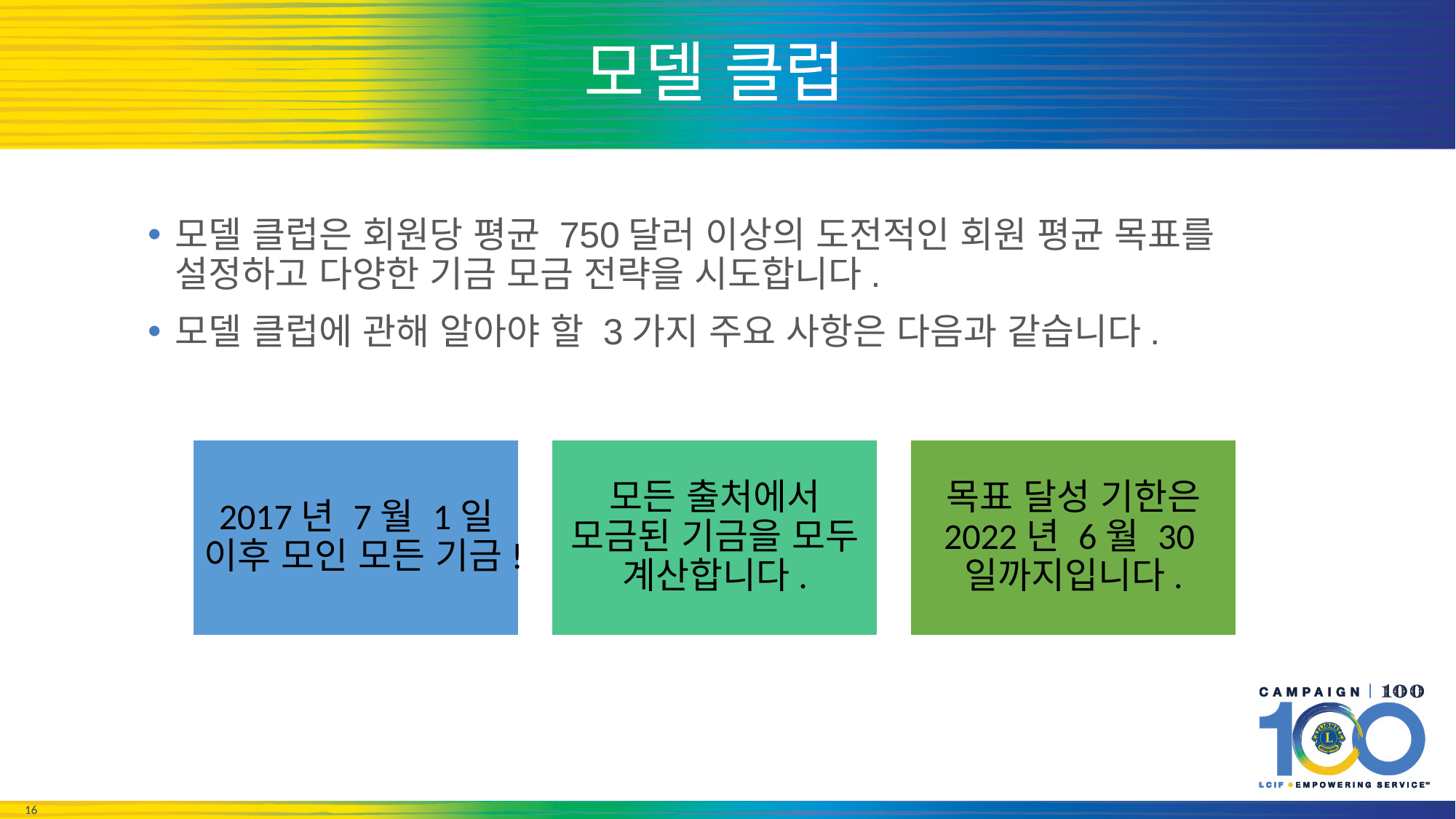

# 모델 클럽
모델 클럽은 회원당 평균 750달러 이상의 도전적인 회원 평균 목표를 설정하고 다양한 기금 모금 전략을 시도합니다.
모델 클럽에 관해 알아야 할 3가지 주요 사항은 다음과 같습니다.

2017년 7월 1일 이후 모인 모든 기금!
모든 출처에서 모금된 기금을 모두 계산합니다.
목표 달성 기한은 2022년 6월 30일까지입니다.